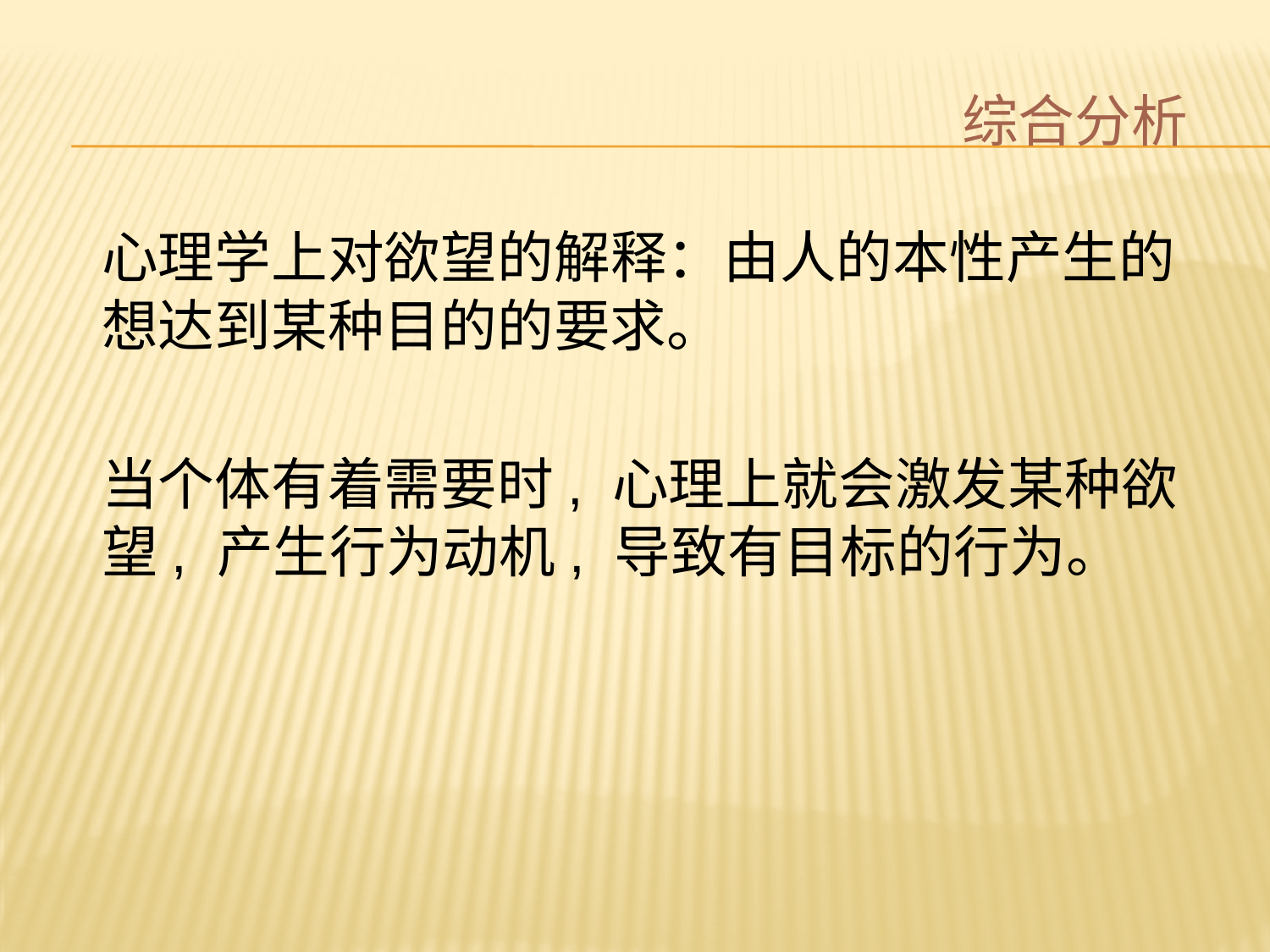

#
综合分析
心理学上对欲望的解释：由人的本性产生的想达到某种目的的要求。

当个体有着需要时, 心理上就会激发某种欲望, 产生行为动机, 导致有目标的行为。